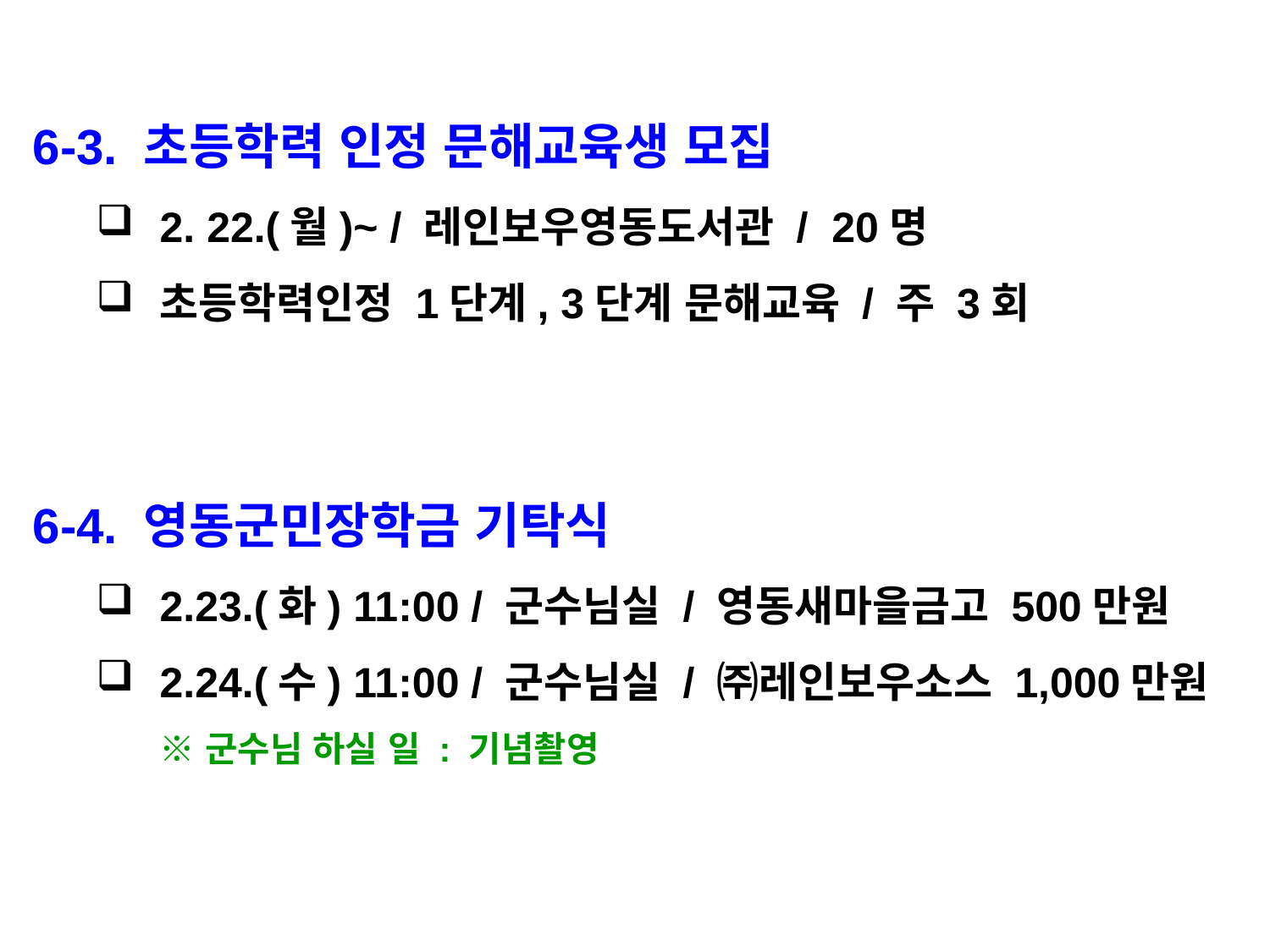

6-3. 초등학력 인정 문해교육생 모집
2. 22.(월)~ / 레인보우영동도서관 /  20명
초등학력인정 1단계, 3단계 문해교육 / 주 3회
6-4. 영동군민장학금 기탁식
2.23.(화) 11:00 / 군수님실 / 영동새마을금고 500만원
2.24.(수) 11:00 / 군수님실 / ㈜레인보우소스 1,000만원
※ 군수님 하실 일 : 기념촬영